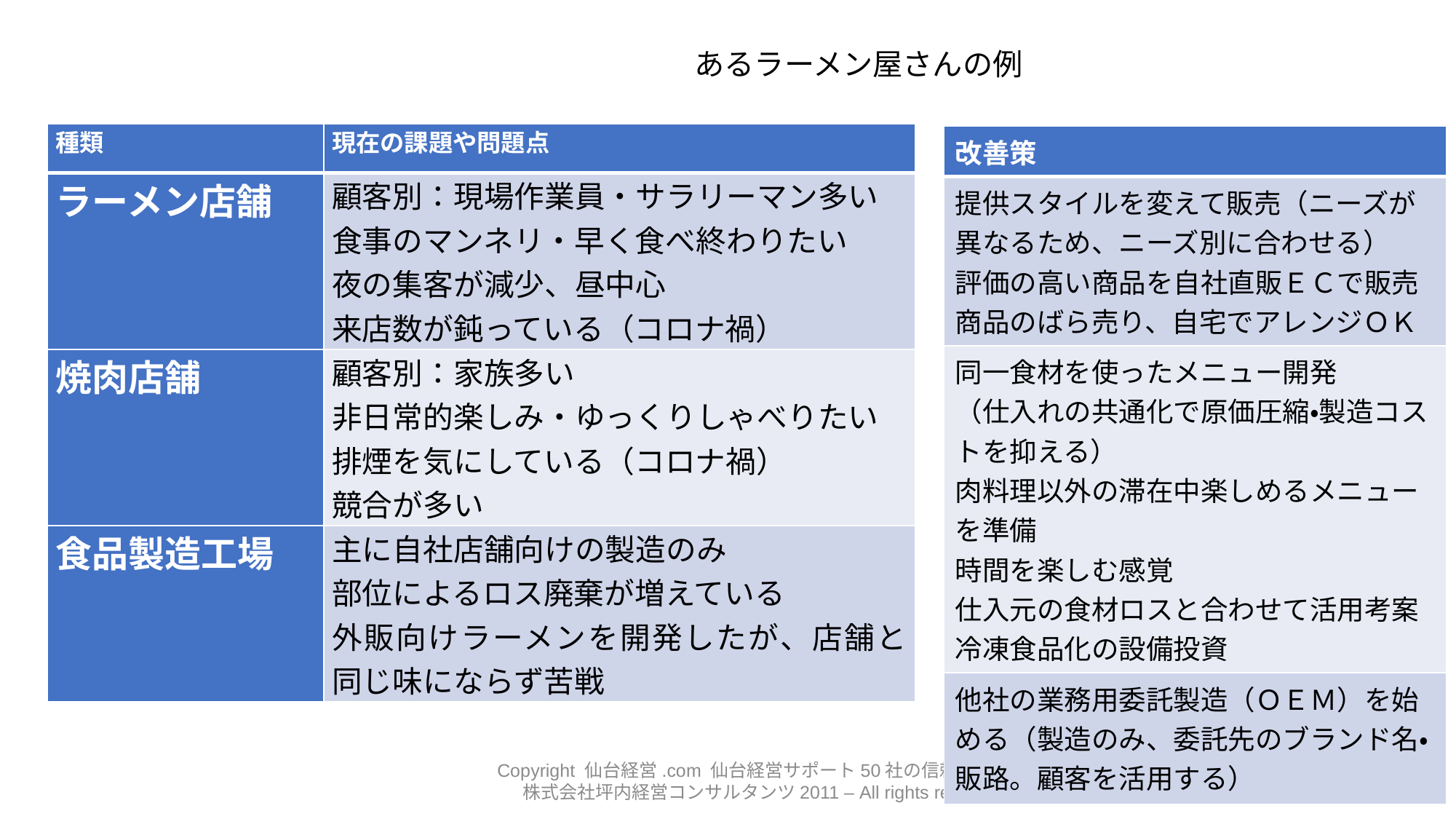

# あるラーメン屋さんの例
| 種類 | 現在の課題や問題点 |
| --- | --- |
| ラーメン店舗 | 顧客別：現場作業員・サラリーマン多い 食事のマンネリ・早く食べ終わりたい 夜の集客が減少、昼中心 来店数が鈍っている（コロナ禍） |
| 焼肉店舗 | 顧客別：家族多い 非日常的楽しみ・ゆっくりしゃべりたい 排煙を気にしている（コロナ禍） 競合が多い |
| 食品製造工場 | 主に自社店舗向けの製造のみ 部位によるロス廃棄が増えている 外販向けラーメンを開発したが、店舗と同じ味にならず苦戦 |

| 改善策 |
| --- |
| 提供スタイルを変えて販売（ニーズが異なるため、ニーズ別に合わせる） 評価の高い商品を自社直販ＥＣで販売 商品のばら売り、自宅でアレンジＯＫ |
| 同一食材を使ったメニュー開発 （仕入れの共通化で原価圧縮・製造コストを抑える） 肉料理以外の滞在中楽しめるメニューを準備 時間を楽しむ感覚 仕入元の食材ロスと合わせて活用考案 冷凍食品化の設備投資 |
| 他社の業務用委託製造（ＯＥＭ）を始める（製造のみ、委託先のブランド名・販路。顧客を活用する） |
Copyright 仙台経営.com 仙台経営サポート50社の信頼と実績　株式会社坪内経営コンサルタンツ2011 – All rights reserved
25